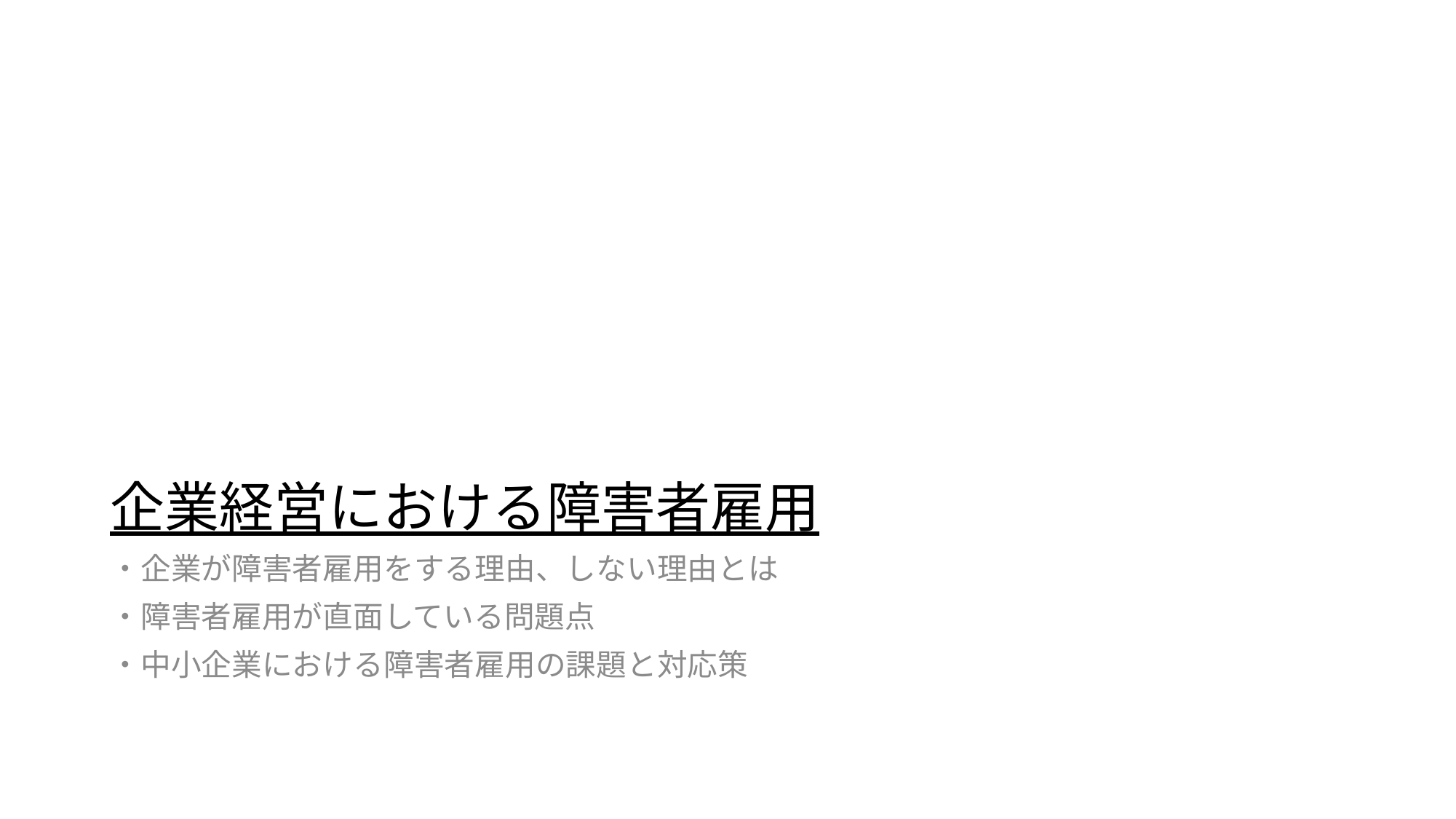

# 企業経営における障害者雇用
・企業が障害者雇用をする理由、しない理由とは
・障害者雇用が直面している問題点
・中小企業における障害者雇用の課題と対応策